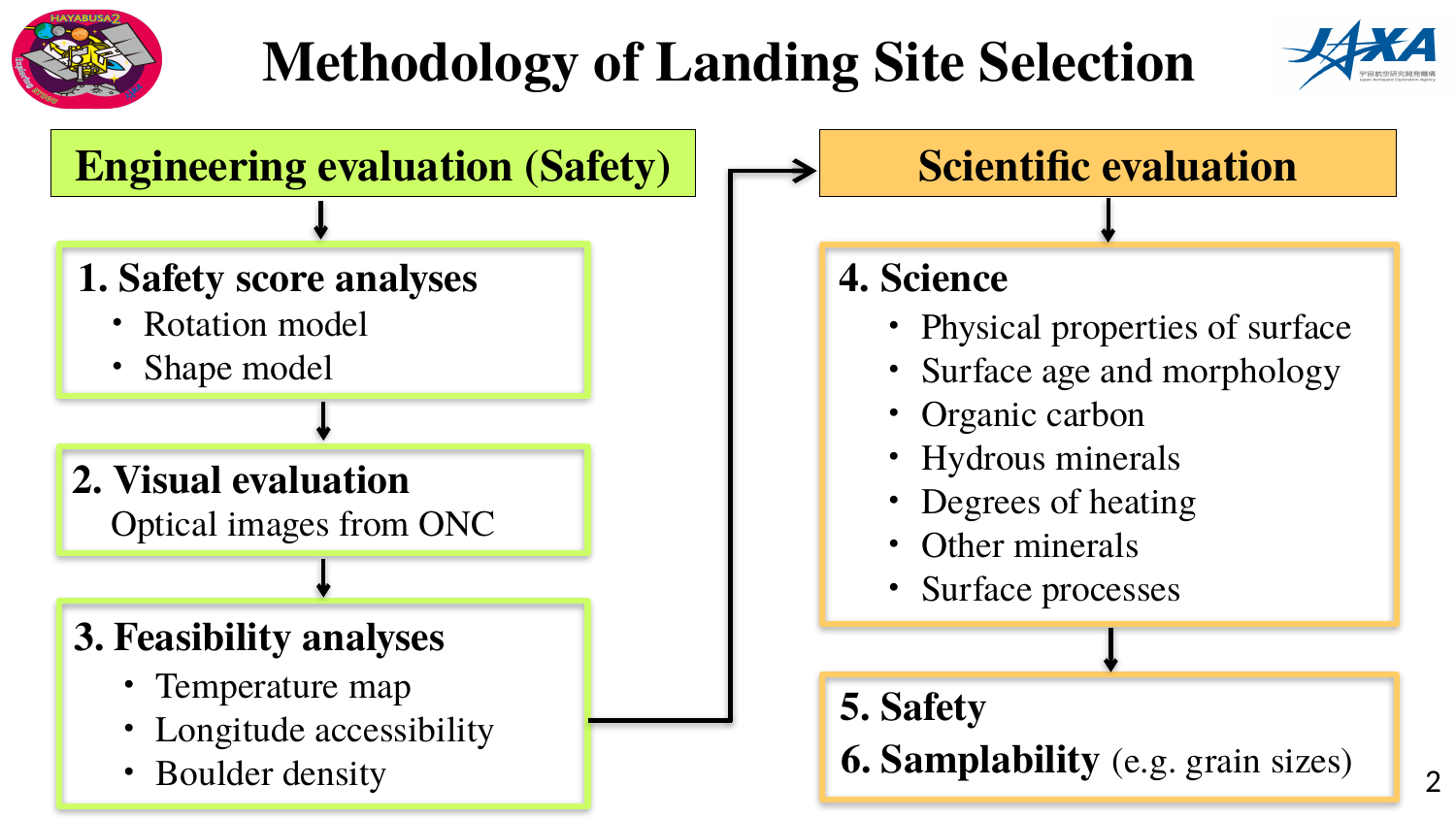

Methodology of Landing Site Selection
Engineering evaluation (Safety)
Scientific evaluation
1. Safety score analyses
4. Science

・Rotation model
・Shape model
・Physical properties of surface
・Surface age and morphology
・Organic carbon
・Hydrous minerals
・Degrees of heating
・Other minerals
・Surface processes
2. Visual evaluation

Optical images from ONC

3. Feasibility analyses
・Temperature map
・Longitude accessibility
・Boulder density
5. Safety

6. Samplability (e.g. grain sizes)
2